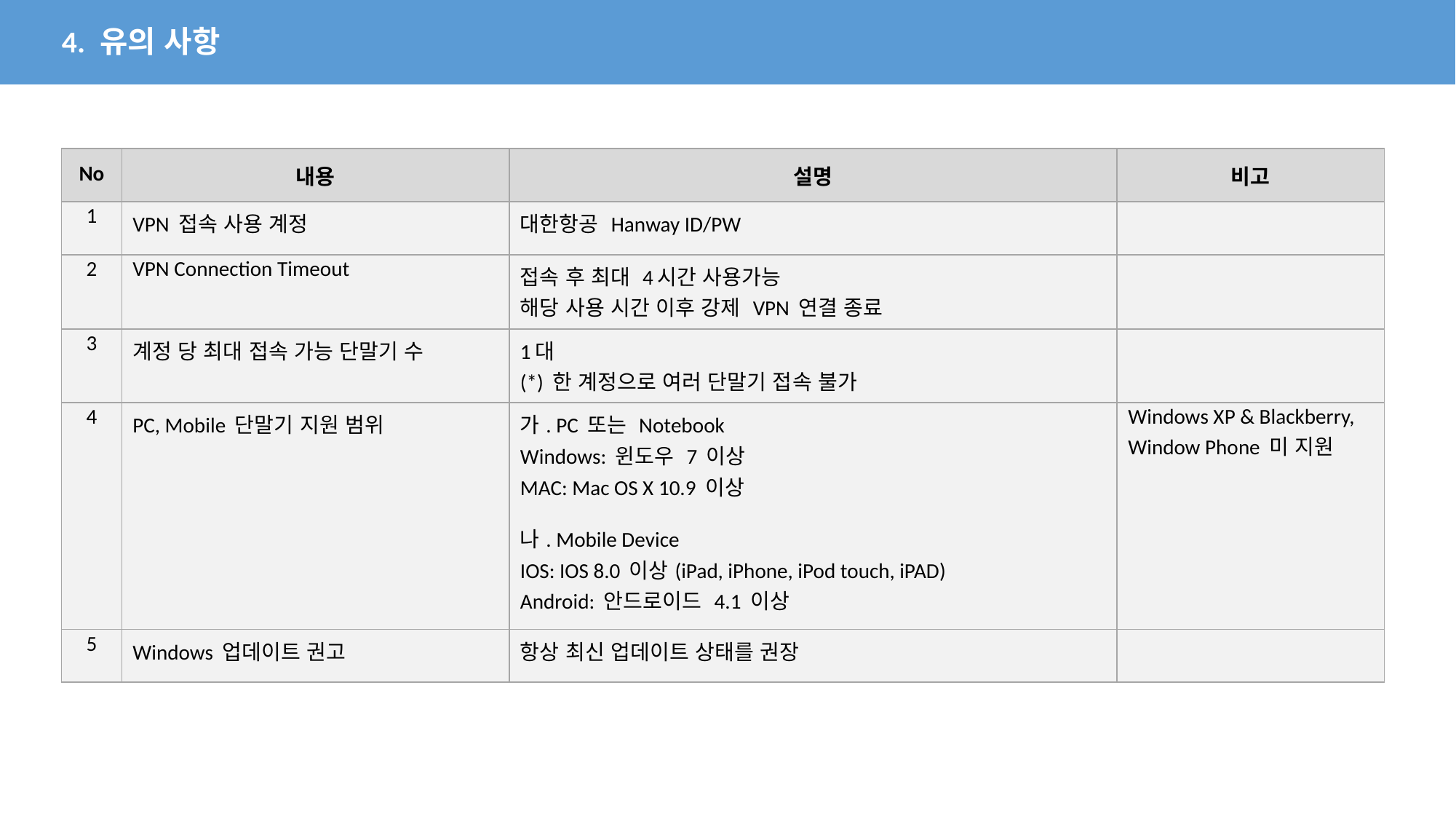

# 4. 유의 사항
| No | 내용 | 설명 | 비고 |
| --- | --- | --- | --- |
| 1 | VPN 접속 사용 계정 | 대한항공 Hanway ID/PW |  |
| 2 | VPN Connection Timeout | 접속 후 최대 4시간 사용가능 해당 사용 시간 이후 강제 VPN 연결 종료 |  |
| 3 | 계정 당 최대 접속 가능 단말기 수 | 1대 (\*) 한 계정으로 여러 단말기 접속 불가 |  |
| 4 | PC, Mobile 단말기 지원 범위 | 가. PC 또는 Notebook Windows: 윈도우 7 이상 MAC: Mac OS X 10.9 이상 나. Mobile Device IOS: IOS 8.0 이상(iPad, iPhone, iPod touch, iPAD) Android: 안드로이드 4.1 이상 | Windows XP & Blackberry, Window Phone 미 지원 |
| 5 | Windows 업데이트 권고 | 항상 최신 업데이트 상태를 권장 |  |